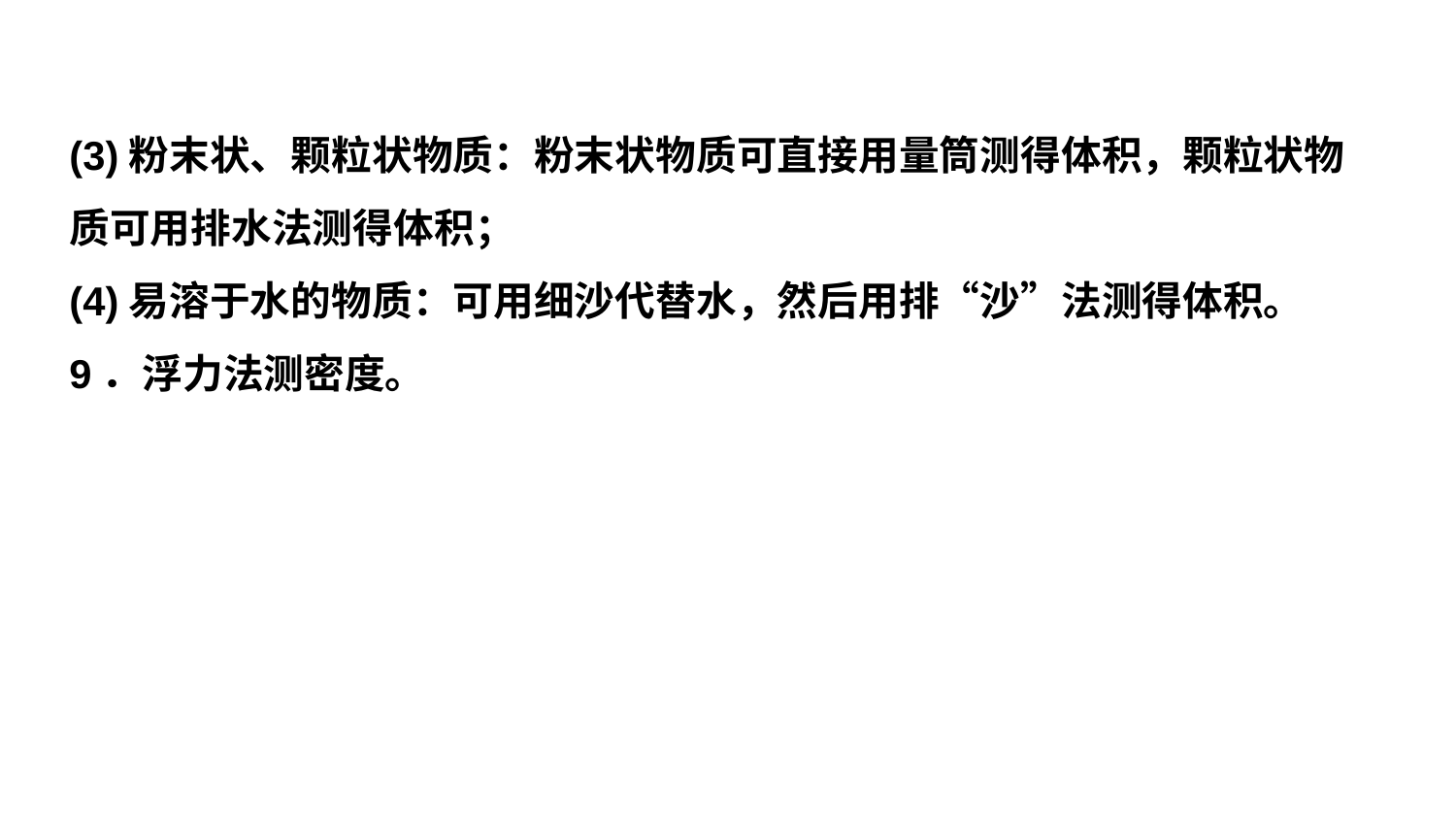

(3)粉末状、颗粒状物质：粉末状物质可直接用量筒测得体积，颗粒状物质可用排水法测得体积；
(4)易溶于水的物质：可用细沙代替水，然后用排“沙”法测得体积。
9．浮力法测密度。